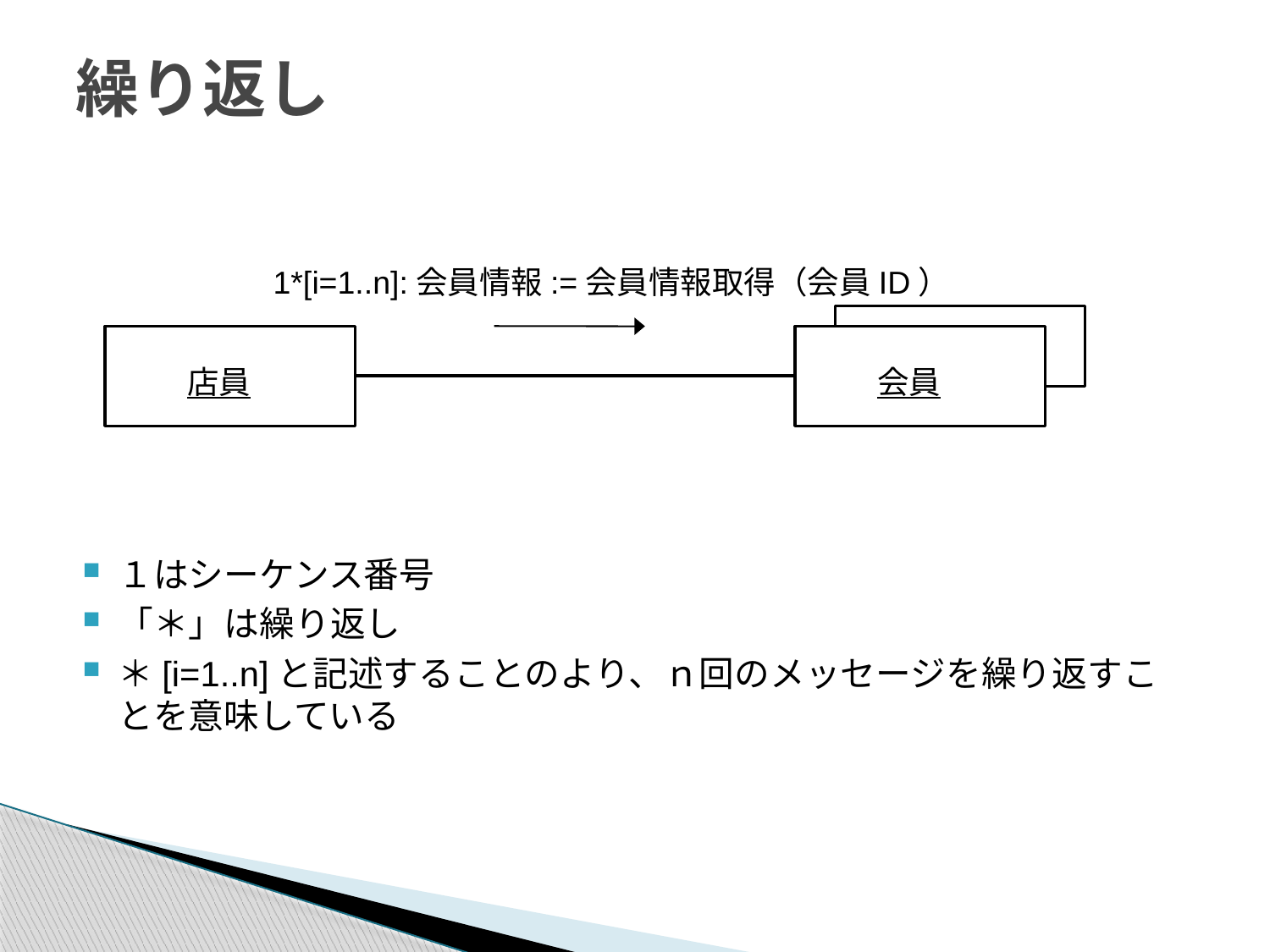

# 繰り返し
1*[i=1..n]:会員情報:=会員情報取得（会員ID）

会員

店員
１はシーケンス番号
「＊」は繰り返し
＊[i=1..n]と記述することのより、ｎ回のメッセージを繰り返すことを意味している